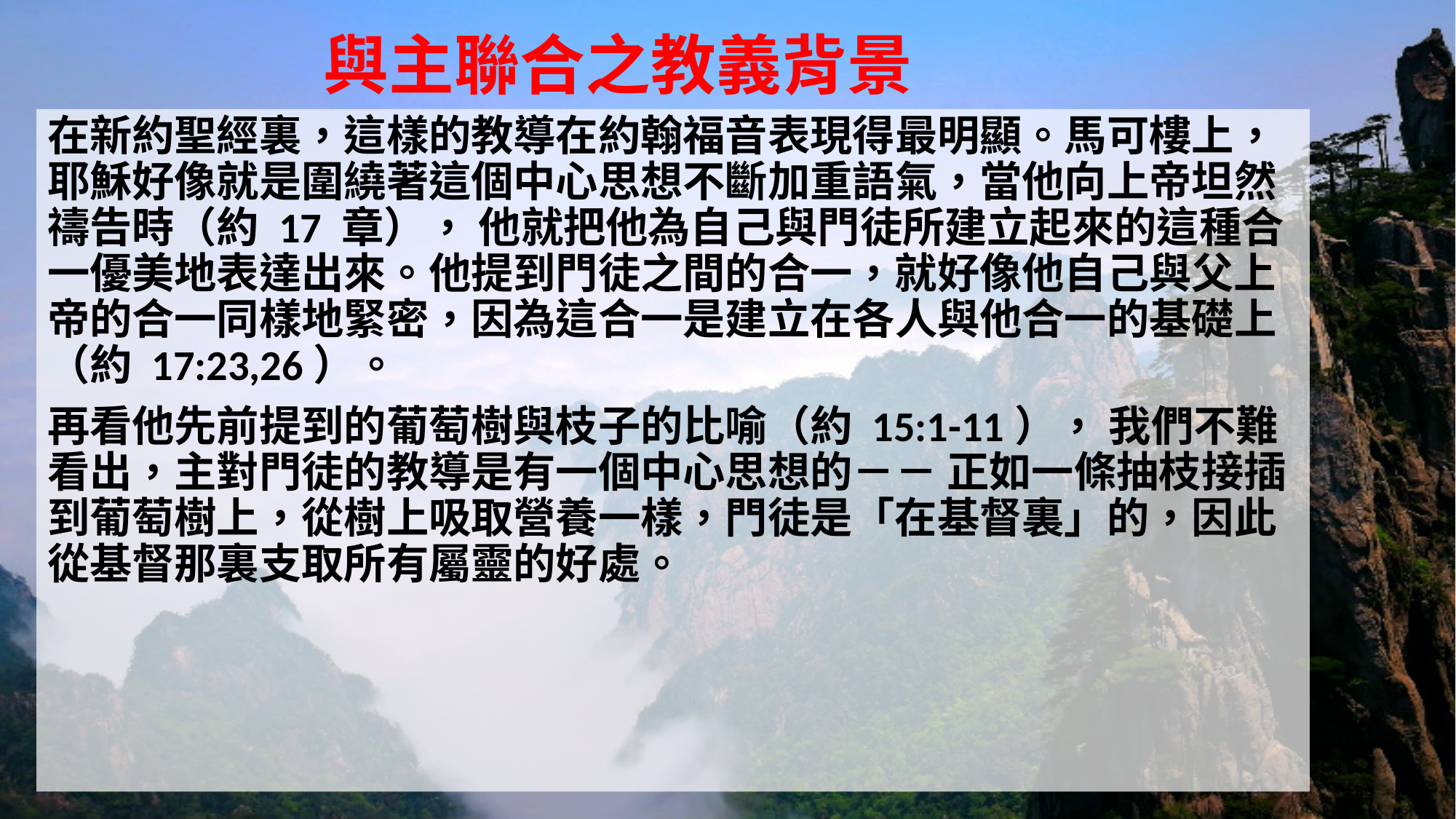

# 與主聯合之教義背景
在新約聖經裏，這樣的教導在約翰福音表現得最明顯。馬可樓上，耶穌好像就是圍繞著這個中心思想不斷加重語氣，當他向上帝坦然禱告時（約 17 章）， 他就把他為自己與門徒所建立起來的這種合一優美地表達出來。他提到門徒之間的合一，就好像他自己與父上帝的合一同樣地緊密，因為這合一是建立在各人與他合一的基礎上（約 17:23,26）。
再看他先前提到的葡萄樹與枝子的比喻（約 15:1-11）， 我們不難看出，主對門徒的教導是有一個中心思想的－－ 正如一條抽枝接插到葡萄樹上，從樹上吸取營養一樣，門徒是「在基督裏」的，因此從基督那裏支取所有屬靈的好處。